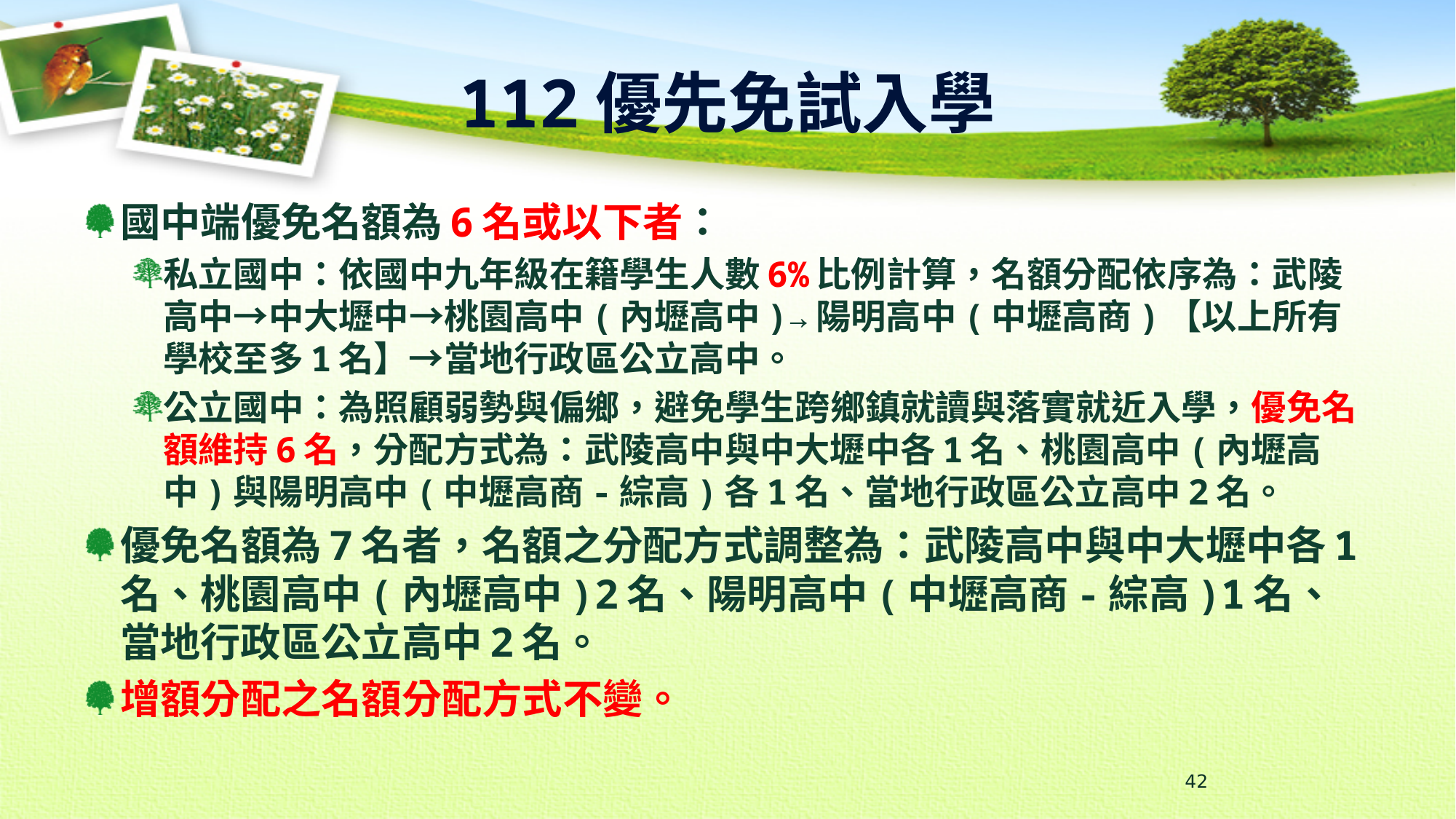

112優先免試入學
國中端優免名額為6名或以下者：
私立國中：依國中九年級在籍學生人數6%比例計算，名額分配依序為：武陵高中→中大壢中→桃園高中(內壢高中)→陽明高中(中壢高商)【以上所有學校至多1名】→當地行政區公立高中。
公立國中：為照顧弱勢與偏鄉，避免學生跨鄉鎮就讀與落實就近入學，優免名額維持6名，分配方式為：武陵高中與中大壢中各1名、桃園高中(內壢高中)與陽明高中(中壢高商-綜高)各1名、當地行政區公立高中2名。
優免名額為7名者，名額之分配方式調整為：武陵高中與中大壢中各1名、桃園高中(內壢高中)2名、陽明高中(中壢高商-綜高)1名、當地行政區公立高中2名。
增額分配之名額分配方式不變。

42